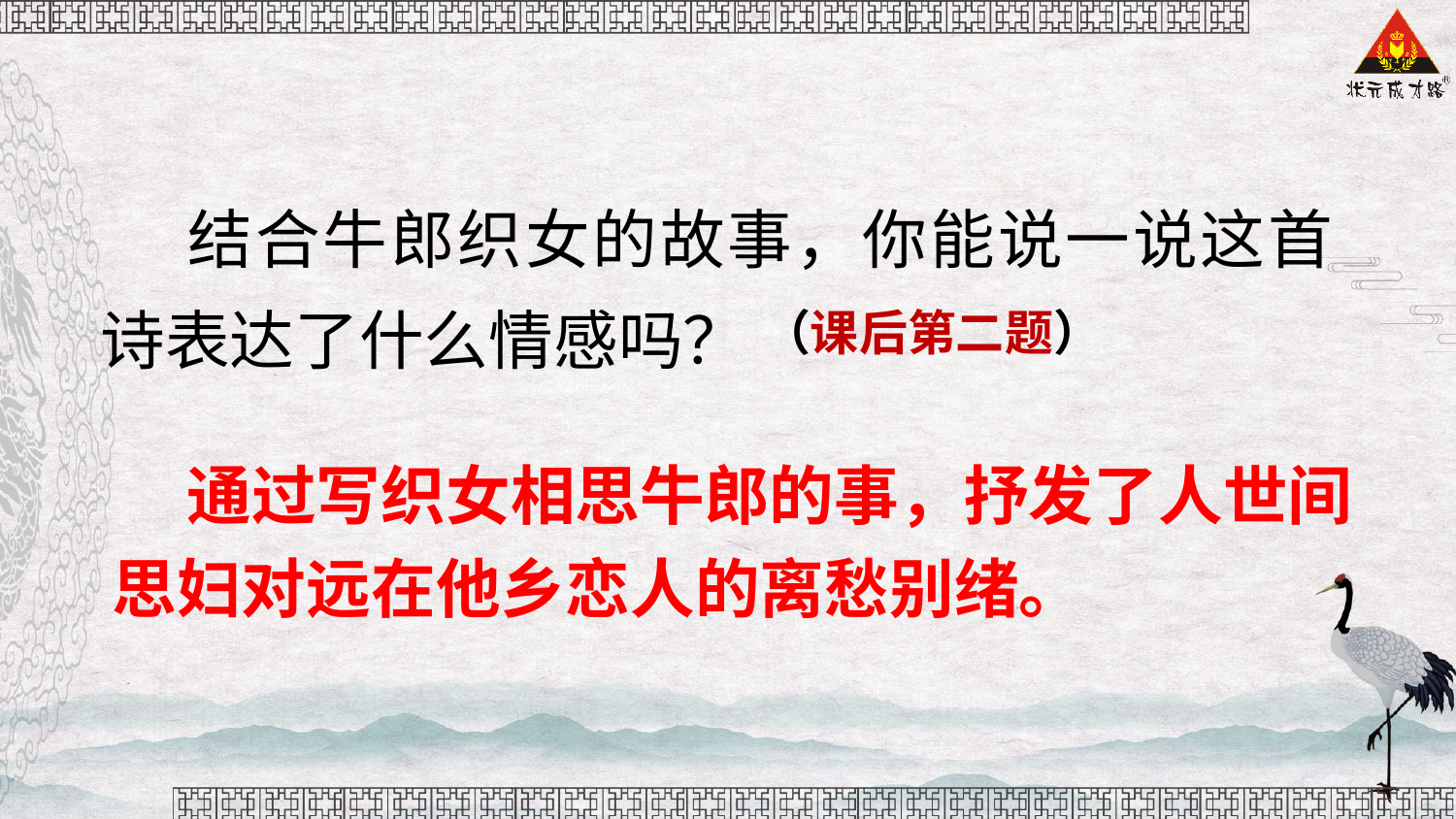

结合牛郎织女的故事，你能说一说这首诗表达了什么情感吗？
（课后第二题）
    通过写织女相思牛郎的事，抒发了人世间思妇对远在他乡恋人的离愁别绪。